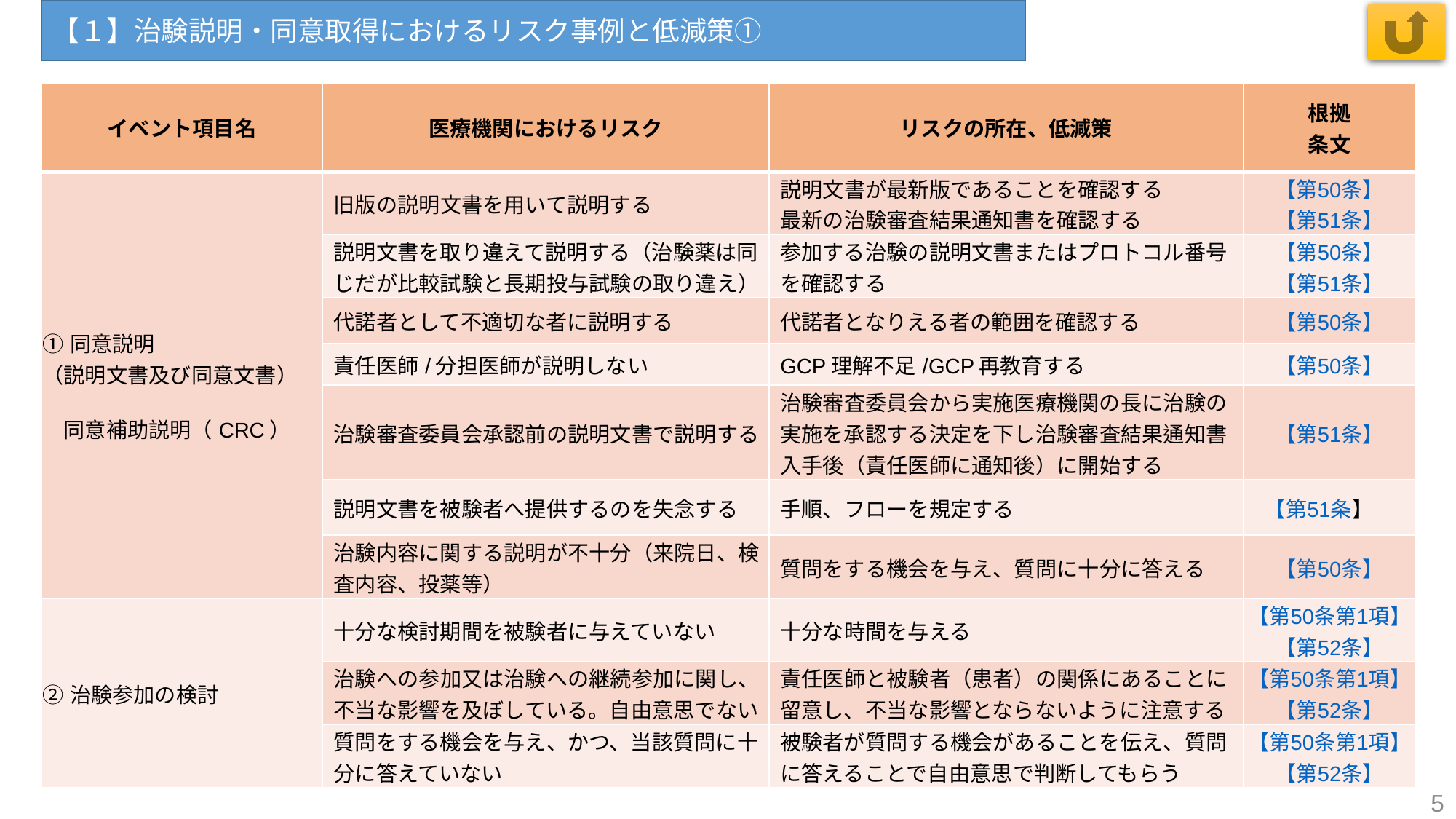

【１】治験説明・同意取得におけるリスク事例と低減策①

| イベント項目名 | 医療機関におけるリスク | リスクの所在、低減策 | 根拠 条文 |
| --- | --- | --- | --- |
| ①同意説明 （説明文書及び同意文書） 　同意補助説明（CRC） | 旧版の説明文書を用いて説明する | 説明文書が最新版であることを確認する 最新の治験審査結果通知書を確認する | 【第50条】 【第51条】 |
|  | 説明文書を取り違えて説明する（治験薬は同じだが比較試験と長期投与試験の取り違え） | 参加する治験の説明文書またはプロトコル番号を確認する | 【第50条】 【第51条】 |
|  | 代諾者として不適切な者に説明する | 代諾者となりえる者の範囲を確認する | 【第50条】 |
|  | 責任医師/分担医師が説明しない | GCP理解不足/GCP再教育する | 【第50条】 |
|  | 治験審査委員会承認前の説明文書で説明する | 治験審査委員会から実施医療機関の長に治験の実施を承認する決定を下し治験審査結果通知書入手後（責任医師に通知後）に開始する | 【第51条】 |
|  | 説明文書を被験者へ提供するのを失念する | 手順、フローを規定する | 【第51条】 |
|  | 治験内容に関する説明が不十分（来院日、検査内容、投薬等） | 質問をする機会を与え、質問に十分に答える | 【第50条】 |
| ②治験参加の検討 | 十分な検討期間を被験者に与えていない | 十分な時間を与える | 【第50条第1項】 【第52条】 |
|  | 治験への参加又は治験への継続参加に関し、不当な影響を及ぼしている。自由意思でない | 責任医師と被験者（患者）の関係にあることに留意し、不当な影響とならないように注意する | 【第50条第1項】 【第52条】 |
|  | 質問をする機会を与え、かつ、当該質問に十分に答えていない | 被験者が質問する機会があることを伝え、質問に答えることで自由意思で判断してもらう | 【第50条第1項】 【第52条】 |